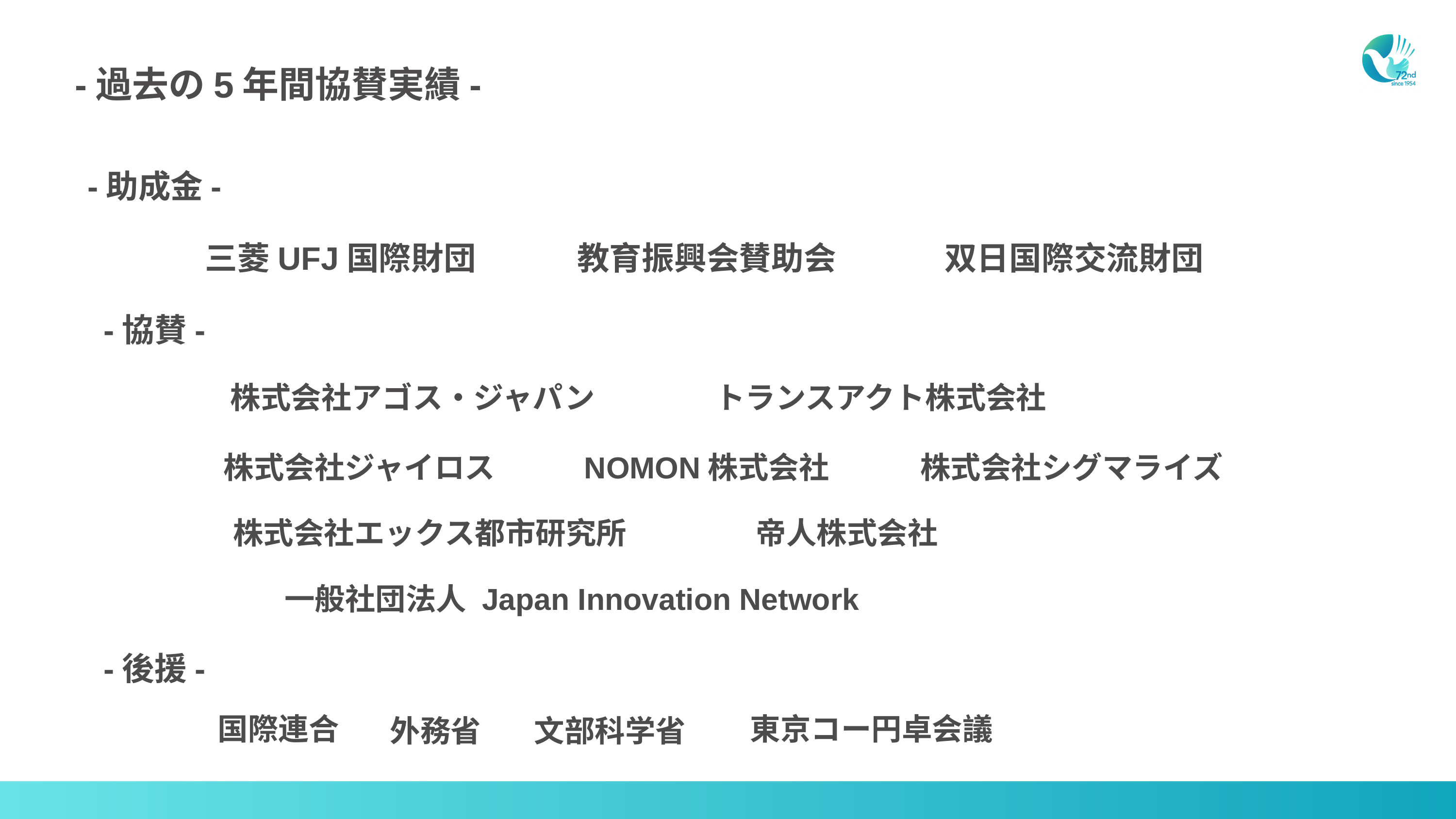

-過去の5年間協賛実績-
-助成金-
三菱UFJ国際財団
教育振興会賛助会
双⽇国際交流財団
-協賛-
株式会社アゴス・ジャパン
トランスアクト株式会社
株式会社ジャイロス
NOMON株式会社
株式会社シグマライズ
株式会社エックス都市研究所
帝人株式会社
一般社団法人 Japan Innovation Network
-後援-
国際連合
東京コー円卓会議
外務省
文部科学省